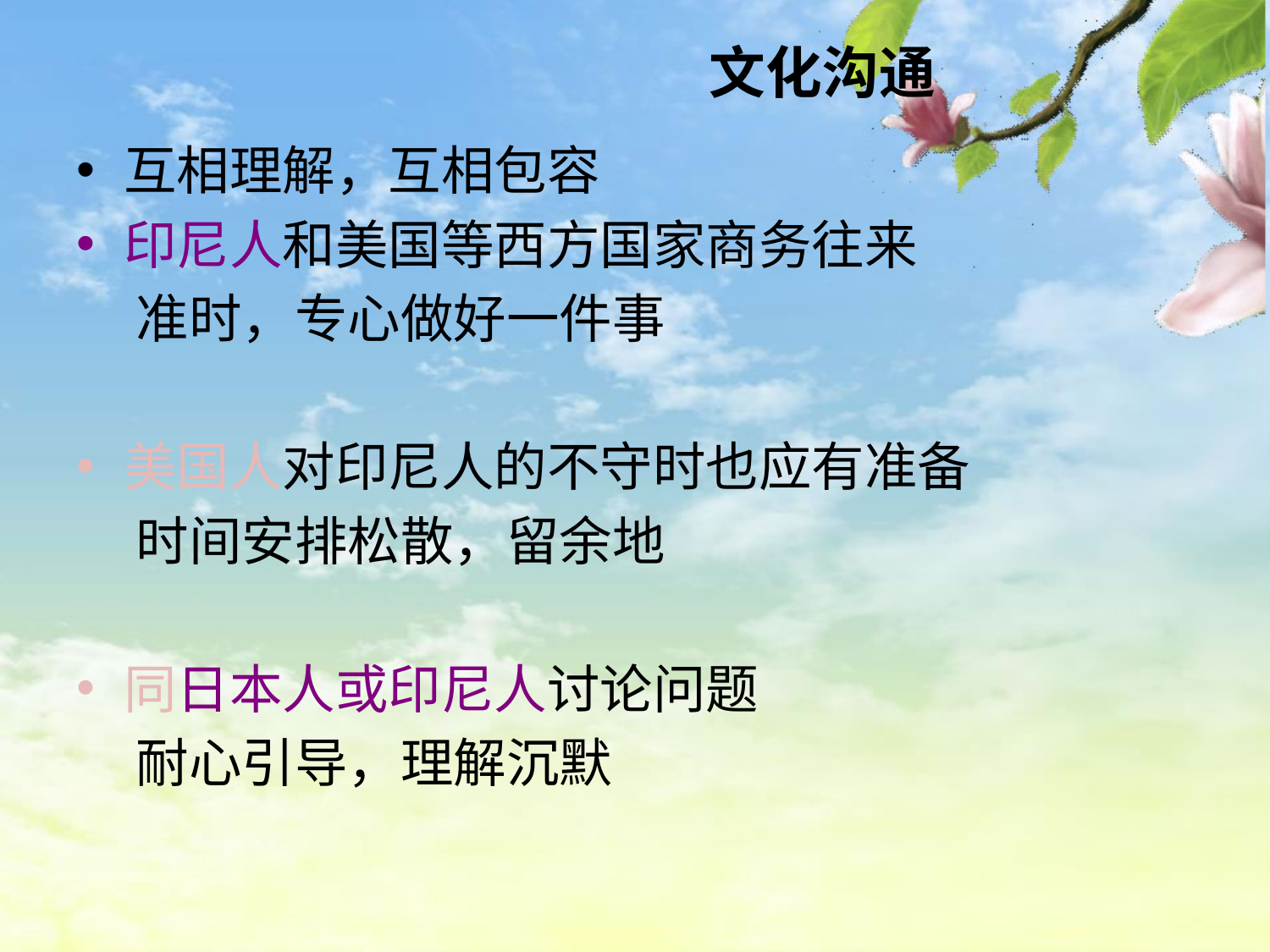

# 文化沟通
互相理解，互相包容
印尼人和美国等西方国家商务往来
    准时，专心做好一件事

美国人对印尼人的不守时也应有准备
    时间安排松散，留余地

同日本人或印尼人讨论问题
    耐心引导，理解沉默